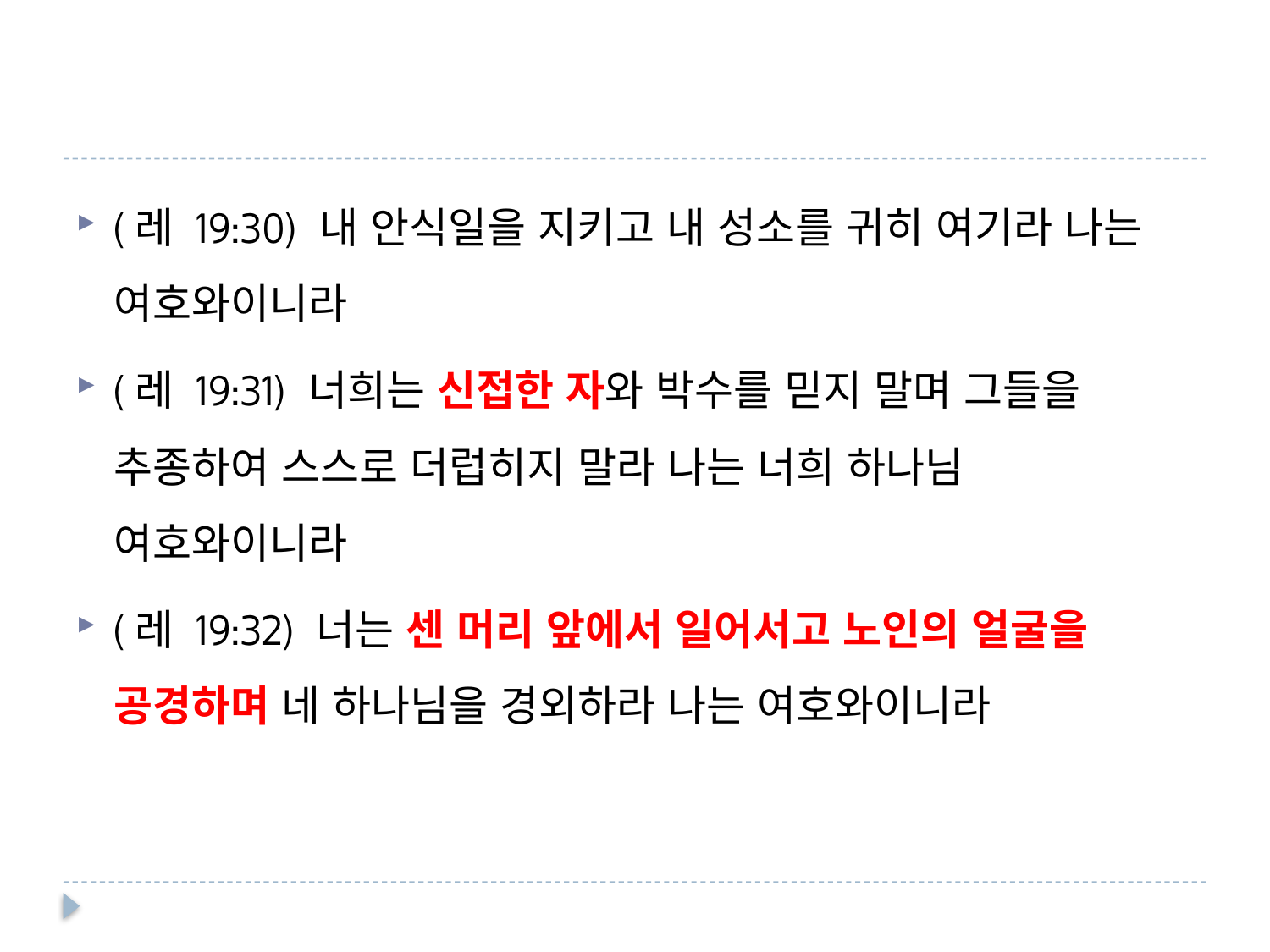

#
(레 19:30) 내 안식일을 지키고 내 성소를 귀히 여기라 나는 여호와이니라
(레 19:31) 너희는 신접한 자와 박수를 믿지 말며 그들을 추종하여 스스로 더럽히지 말라 나는 너희 하나님 여호와이니라
(레 19:32) 너는 센 머리 앞에서 일어서고 노인의 얼굴을 공경하며 네 하나님을 경외하라 나는 여호와이니라